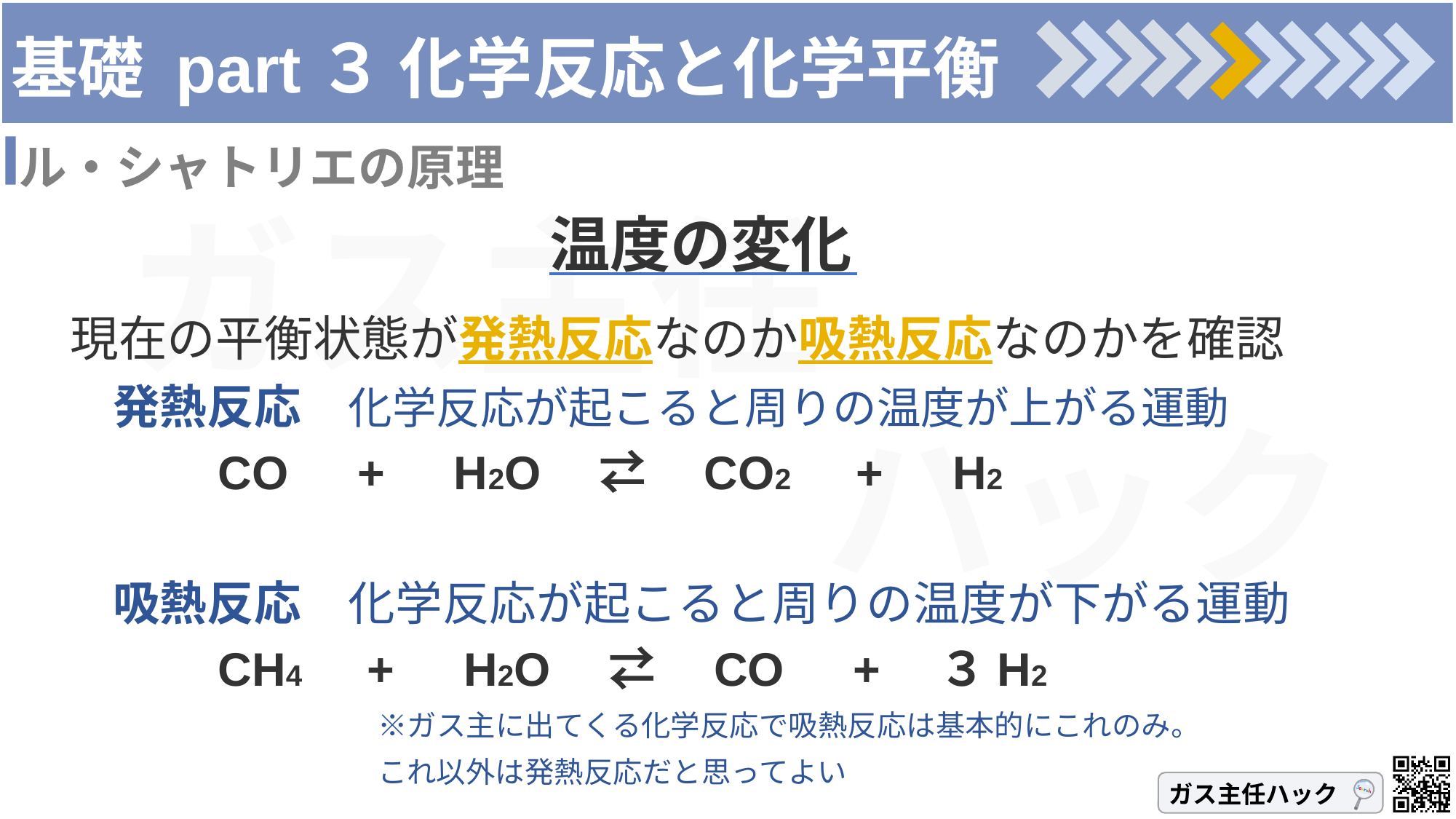

# 基礎 part３ 化学反応と化学平衡

ル・シャトリエの原理

温度の変化
現在の平衡状態が発熱反応なのか吸熱反応なのかを確認
発熱反応　化学反応が起こると周りの温度が上がる運動
　　CO　+　H2O　⇄　CO2　+　H2

吸熱反応　化学反応が起こると周りの温度が下がる運動
　　CH4　+　H2O　⇄　CO　+　３H2
　　　　　　　　　※ガス主に出てくる化学反応で吸熱反応は基本的にこれのみ。
　　　　　　　　　これ以外は発熱反応だと思ってよい